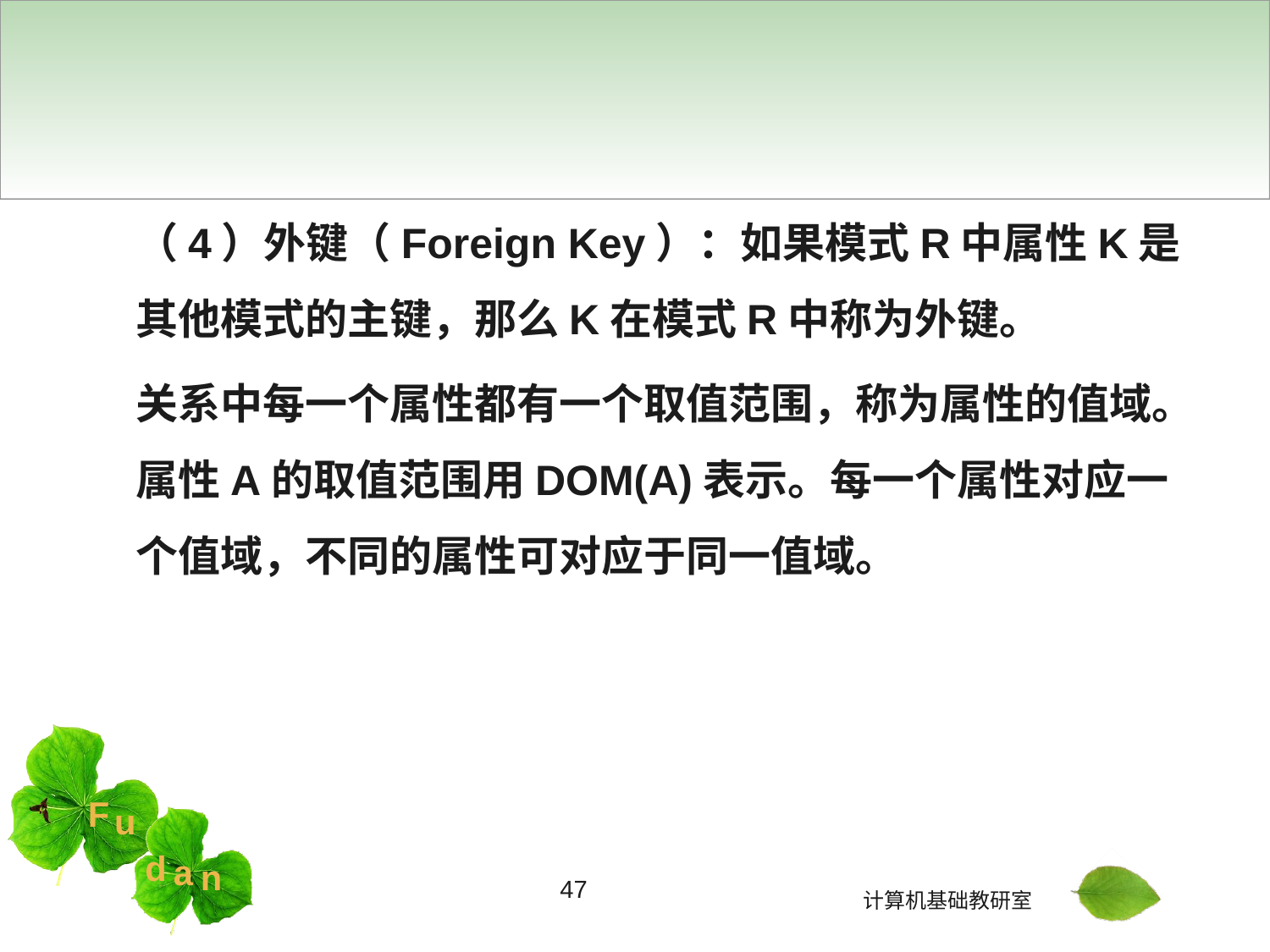

（4）外键（Foreign Key）：如果模式R中属性K是其他模式的主键，那么K在模式R中称为外键。
关系中每一个属性都有一个取值范围，称为属性的值域。属性A的取值范围用DOM(A)表示。每一个属性对应一个值域，不同的属性可对应于同一值域。

47